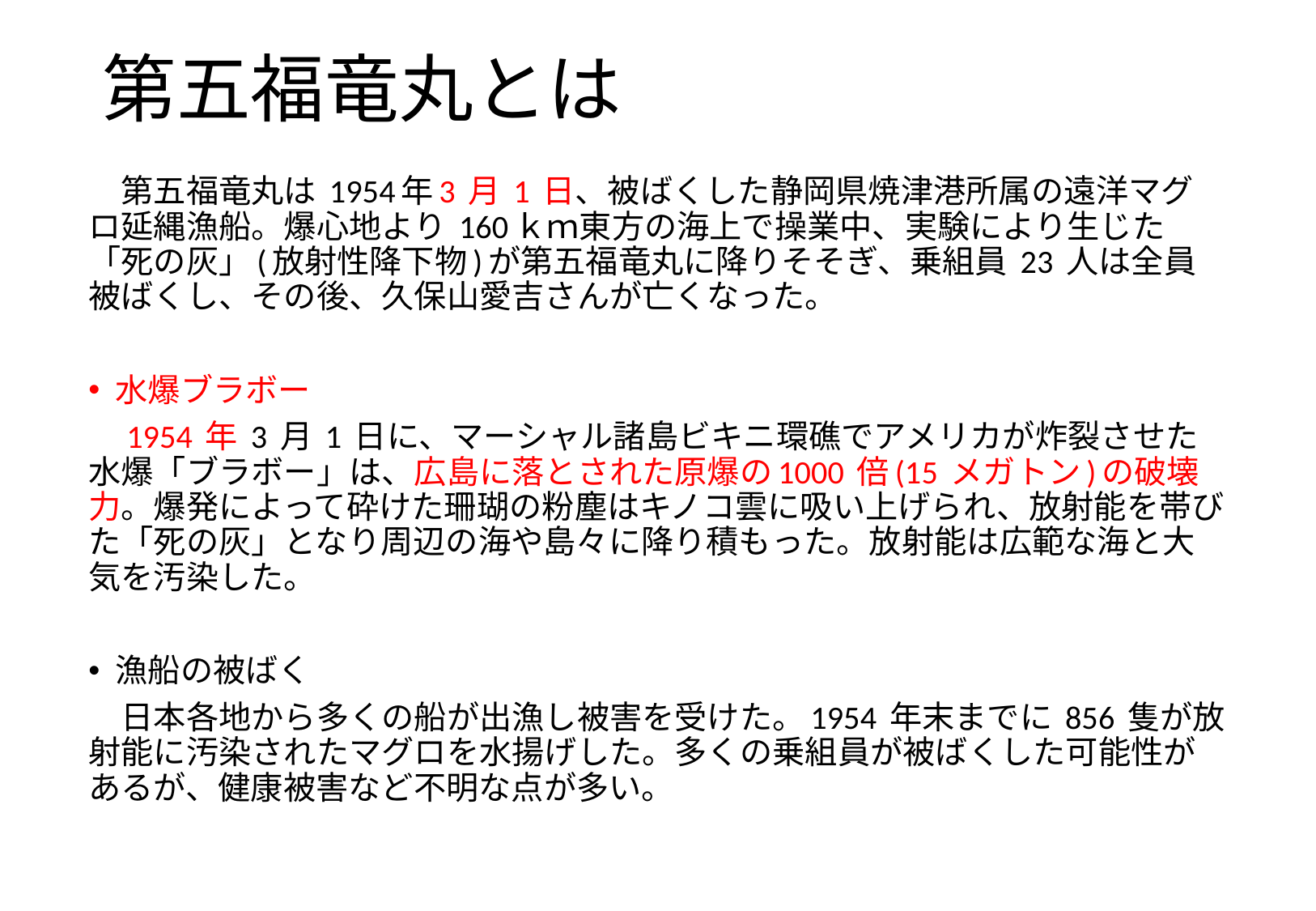

# 第五福竜丸とは
　第五福竜丸は 1954年3 月 1 日、被ばくした静岡県焼津港所属の遠洋マグロ延縄漁船。爆心地より 160ｋｍ東方の海上で操業中、実験により生じた「死の灰」(放射性降下物)が第五福竜丸に降りそそぎ、乗組員 23 人は全員被ばくし、その後、久保山愛吉さんが亡くなった。

水爆ブラボー
　1954 年 3 月 1 日に、マーシャル諸島ビキニ環礁でアメリカが炸裂させた水爆「ブラボー」は、広島に落とされた原爆の1000 倍(15 メガトン)の破壊力。爆発によって砕けた珊瑚の粉塵はキノコ雲に吸い上げられ、放射能を帯びた「死の灰」となり周辺の海や島々に降り積もった。放射能は広範な海と大気を汚染した。

漁船の被ばく
　日本各地から多くの船が出漁し被害を受けた。1954 年末までに 856 隻が放射能に汚染されたマグロを水揚げした。多くの乗組員が被ばくした可能性があるが、健康被害など不明な点が多い。